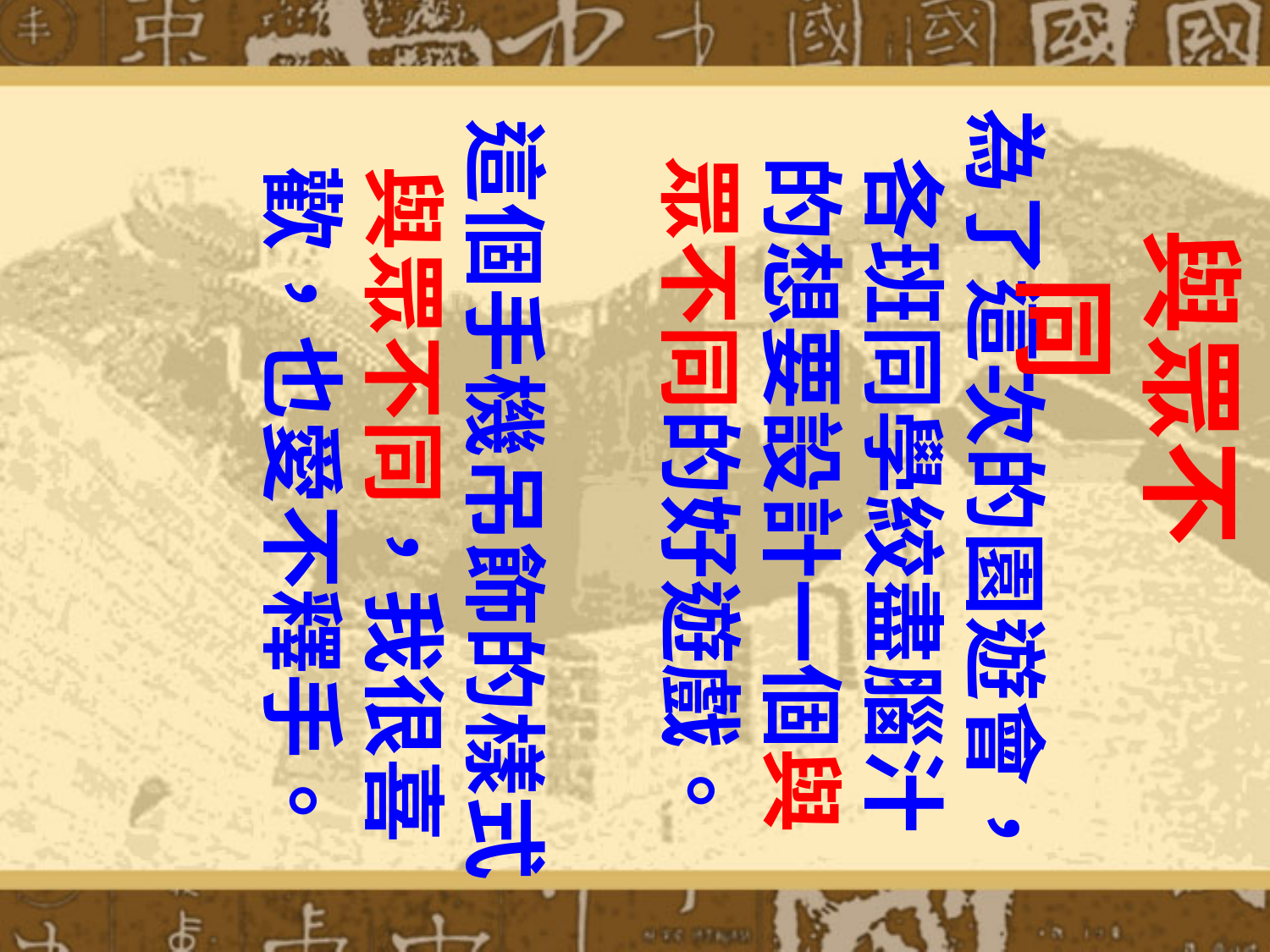

為了這次的園遊會，各班同學絞盡腦汁的想要設計一個與眾不同的好遊戲。
這個手機吊飾的樣式與眾不同，我很喜歡，也愛不釋手。
與眾不同